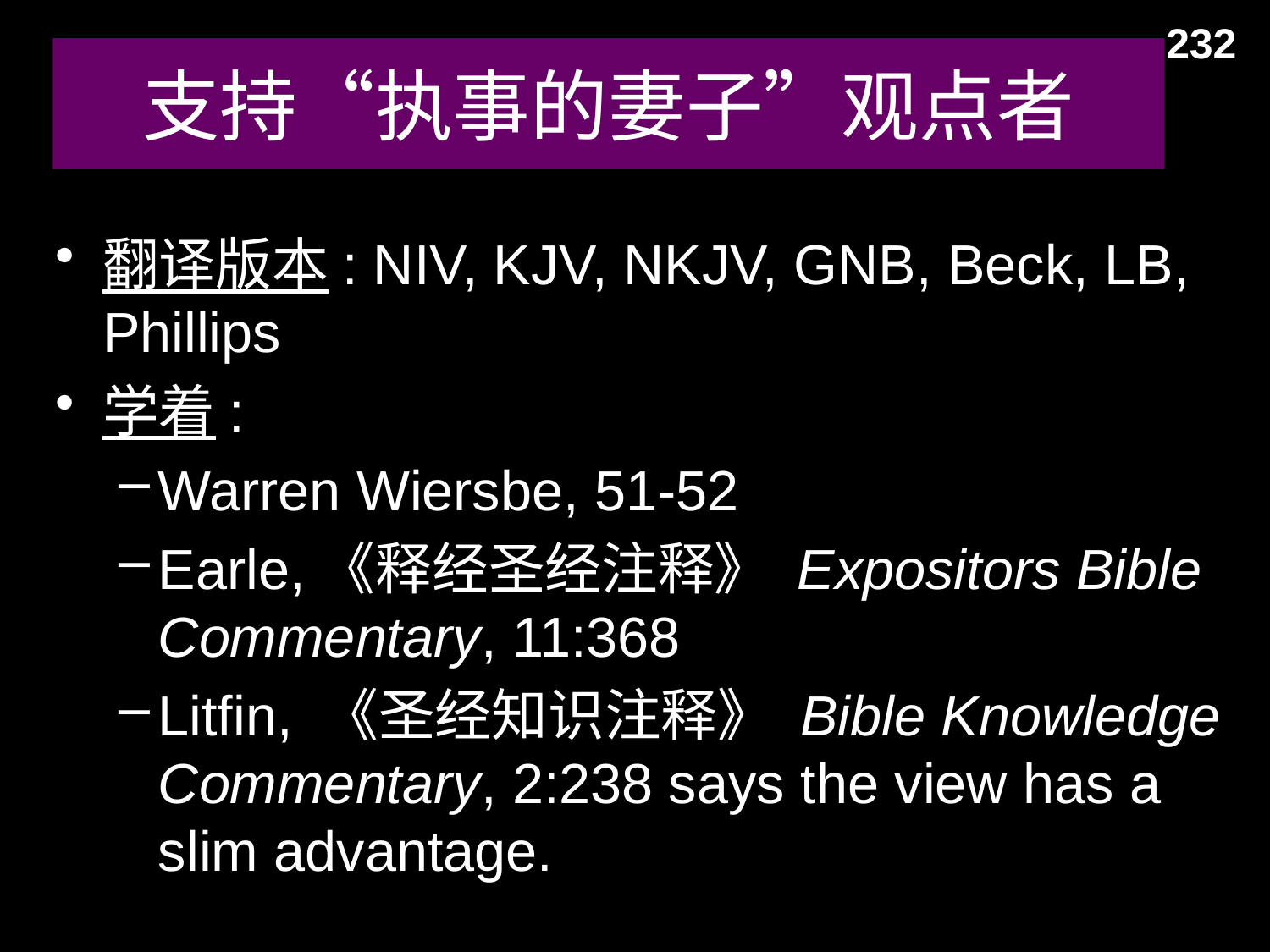

232
# 支持“执事的妻子”观点者
翻译版本: NIV, KJV, NKJV, GNB, Beck, LB, Phillips
学着:
Warren Wiersbe, 51-52
Earle,《释经圣经注释》 Expositors Bible Commentary, 11:368
Litfin, 《圣经知识注释》 Bible Knowledge Commentary, 2:238 says the view has a slim advantage.